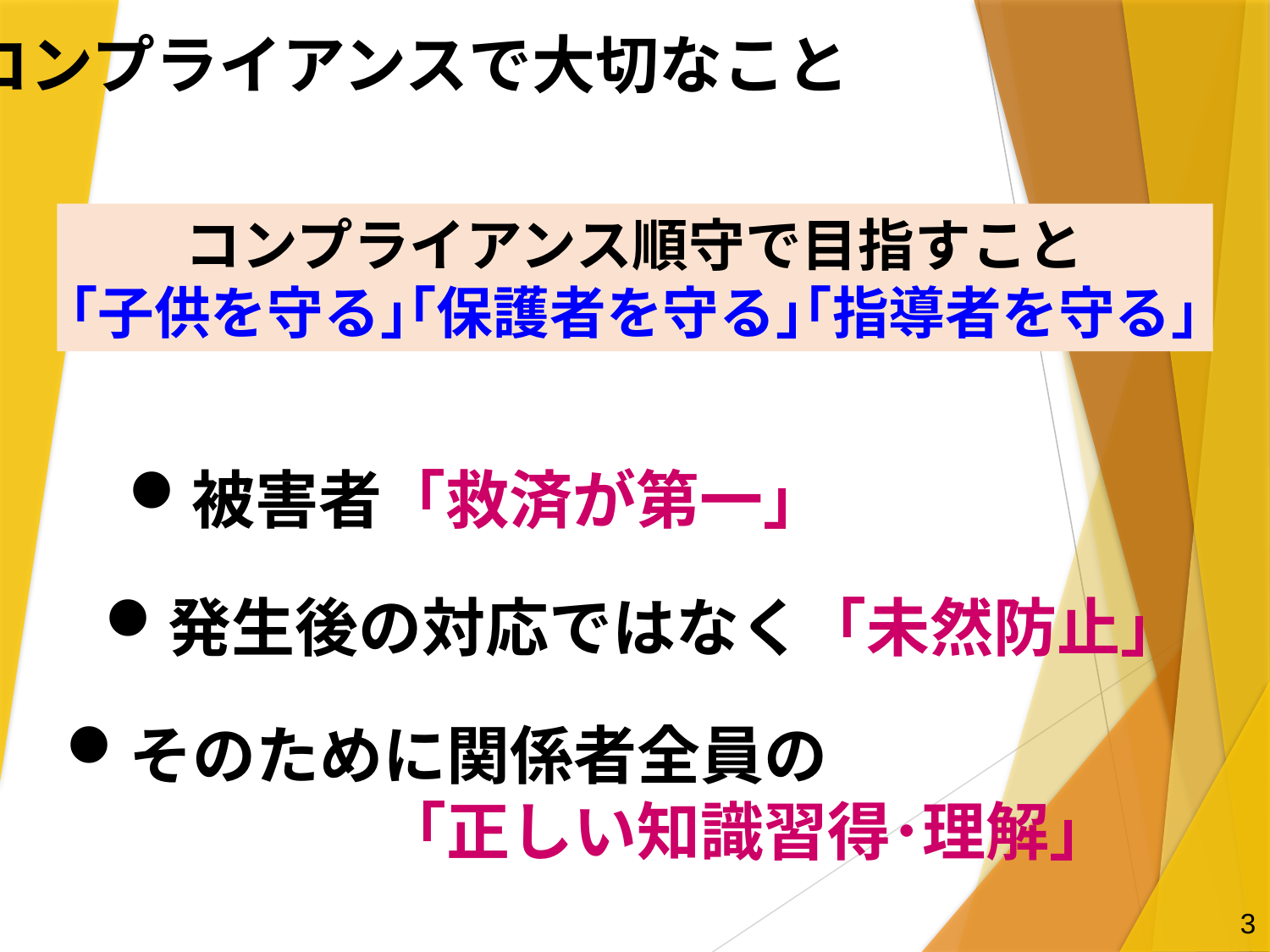

コンプライアンスで大切なこと
コンプライアンス順守で目指すこと
｢子供を守る｣｢保護者を守る｣｢指導者を守る｣
被害者「救済が第一」
発生後の対応ではなく「未然防止」
そのために関係者全員の
　　　　　「正しい知識習得･理解」
3